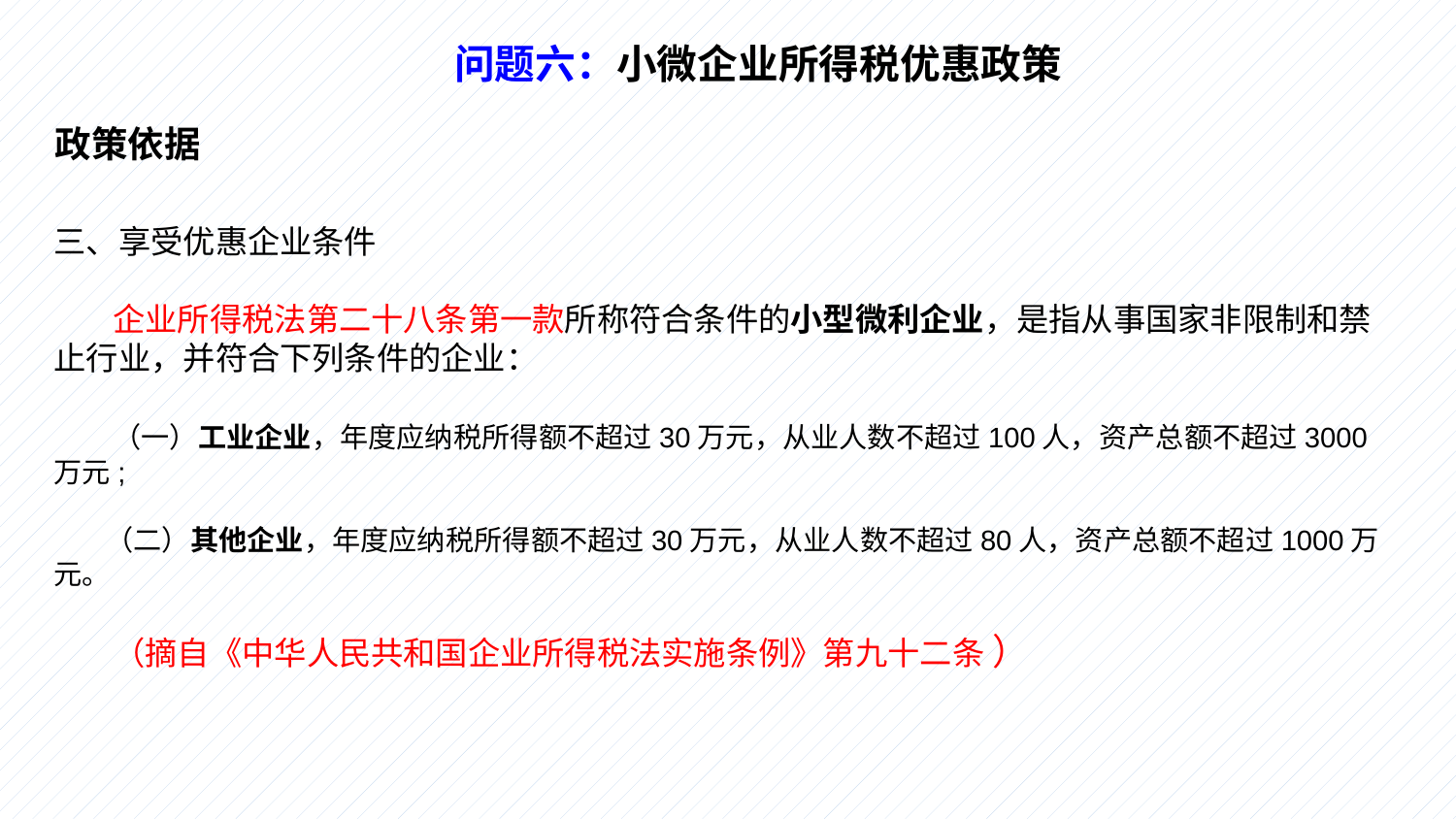

问题六：小微企业所得税优惠政策
政策依据
三、享受优惠企业条件

       企业所得税法第二十八条第一款所称符合条件的小型微利企业，是指从事国家非限制和禁止行业，并符合下列条件的企业：

       （一）工业企业，年度应纳税所得额不超过30万元，从业人数不超过100人，资产总额不超过3000万元;

       （二）其他企业，年度应纳税所得额不超过30万元，从业人数不超过80人，资产总额不超过1000万元。

       （摘自《中华人民共和国企业所得税法实施条例》第九十二条 ）